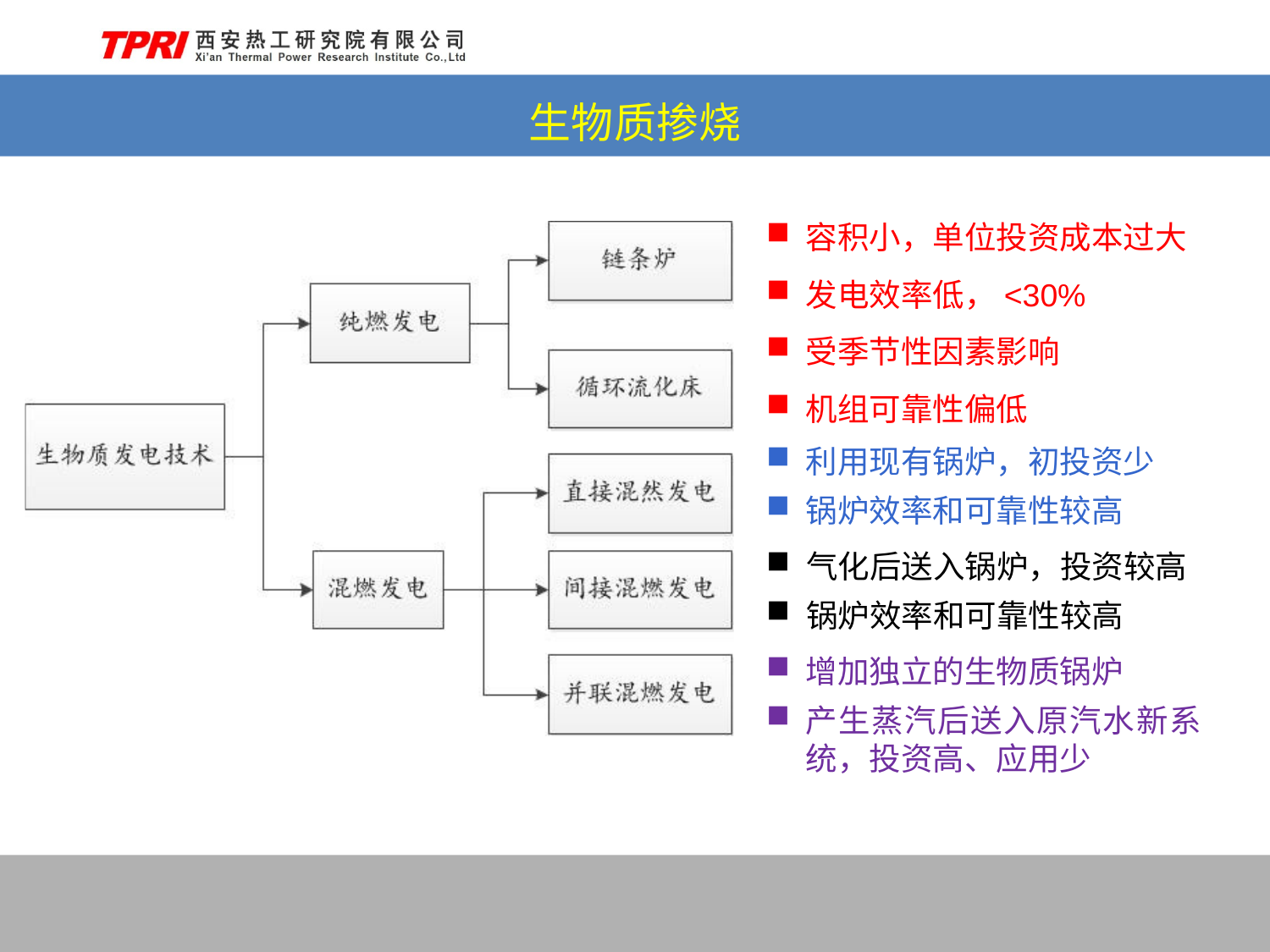

# 生物质掺烧
容积小，单位投资成本过大
发电效率低，<30%
受季节性因素影响
机组可靠性偏低
利用现有锅炉，初投资少
锅炉效率和可靠性较高
气化后送入锅炉，投资较高
锅炉效率和可靠性较高
增加独立的生物质锅炉
产生蒸汽后送入原汽水新系 统，投资高、应用少